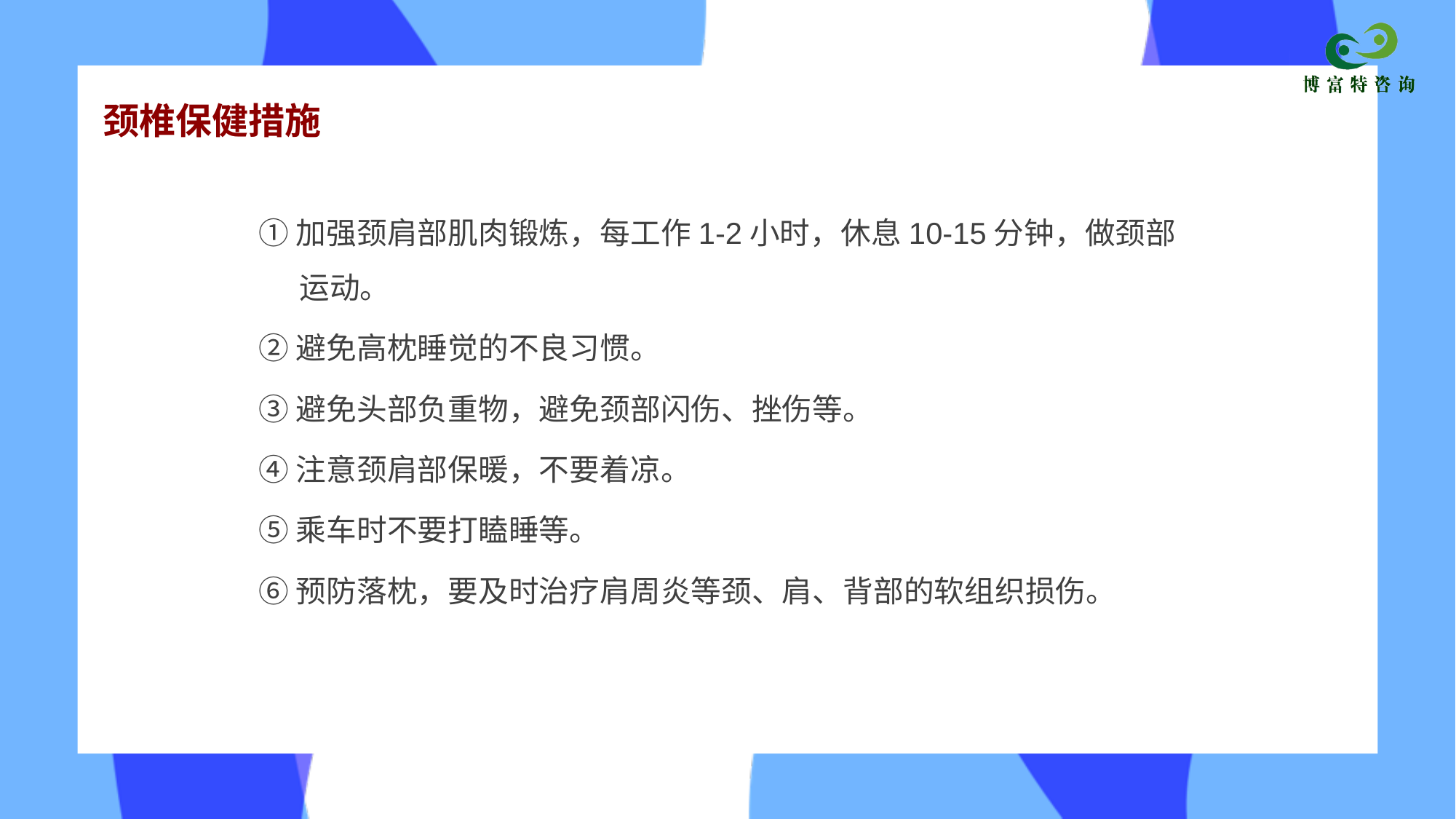

颈椎保健措施

①加强颈肩部肌肉锻炼，每工作1-2小时，休息10-15分钟，做颈部运动。
②避免高枕睡觉的不良习惯。
③避免头部负重物，避免颈部闪伤、挫伤等。
④注意颈肩部保暖，不要着凉。
⑤乘车时不要打瞌睡等。
⑥预防落枕，要及时治疗肩周炎等颈、肩、背部的软组织损伤。